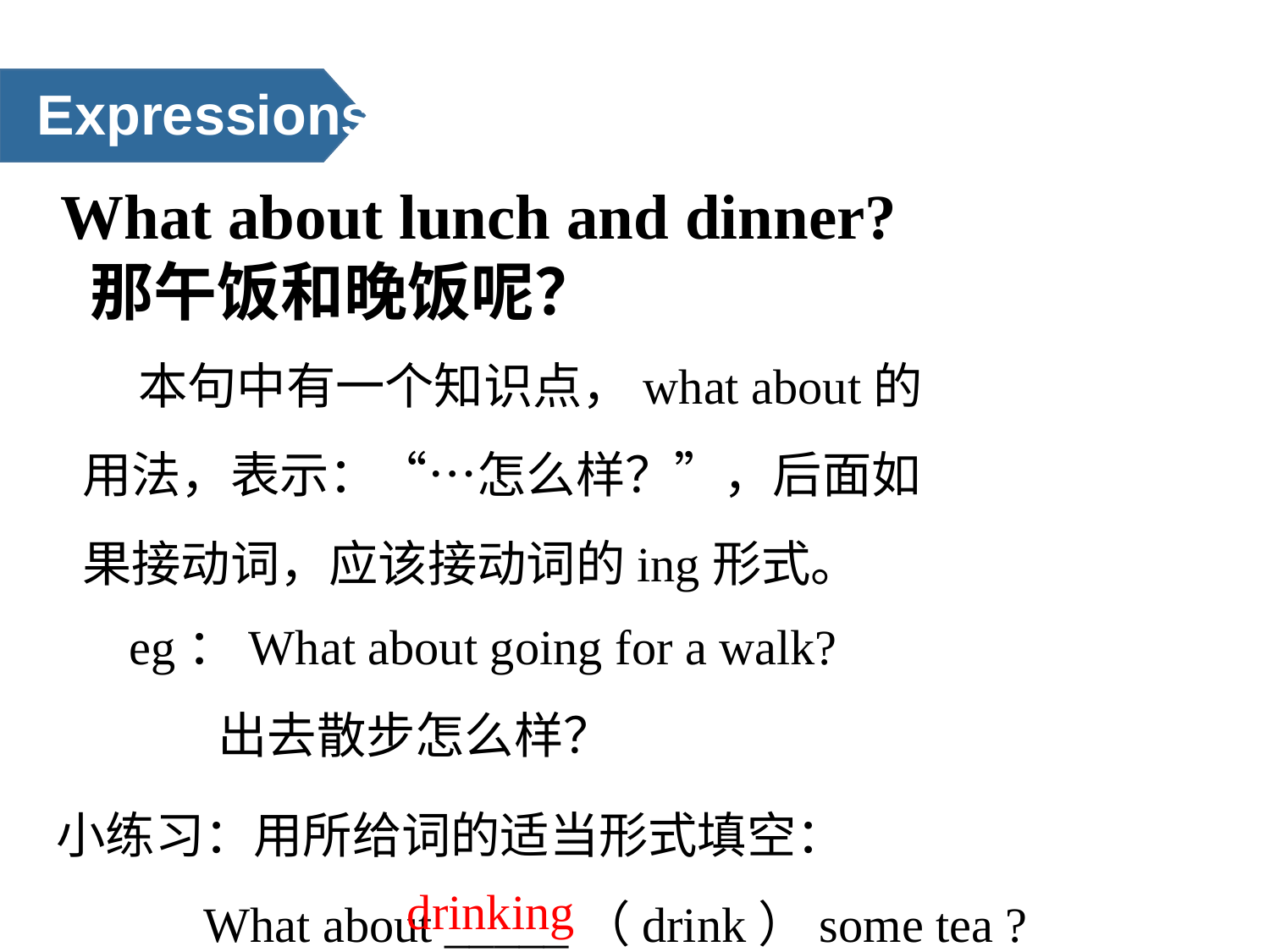

Expressions
What about lunch and dinner?
 那午饭和晚饭呢？
    本句中有一个知识点，what about的用法，表示：“…怎么样？”，后面如果接动词，应该接动词的ing形式。
eg：What about going for a walk?
       出去散步怎么样？
小练习：用所给词的适当形式填空：
            What about _____（drink）some tea ?
drinking